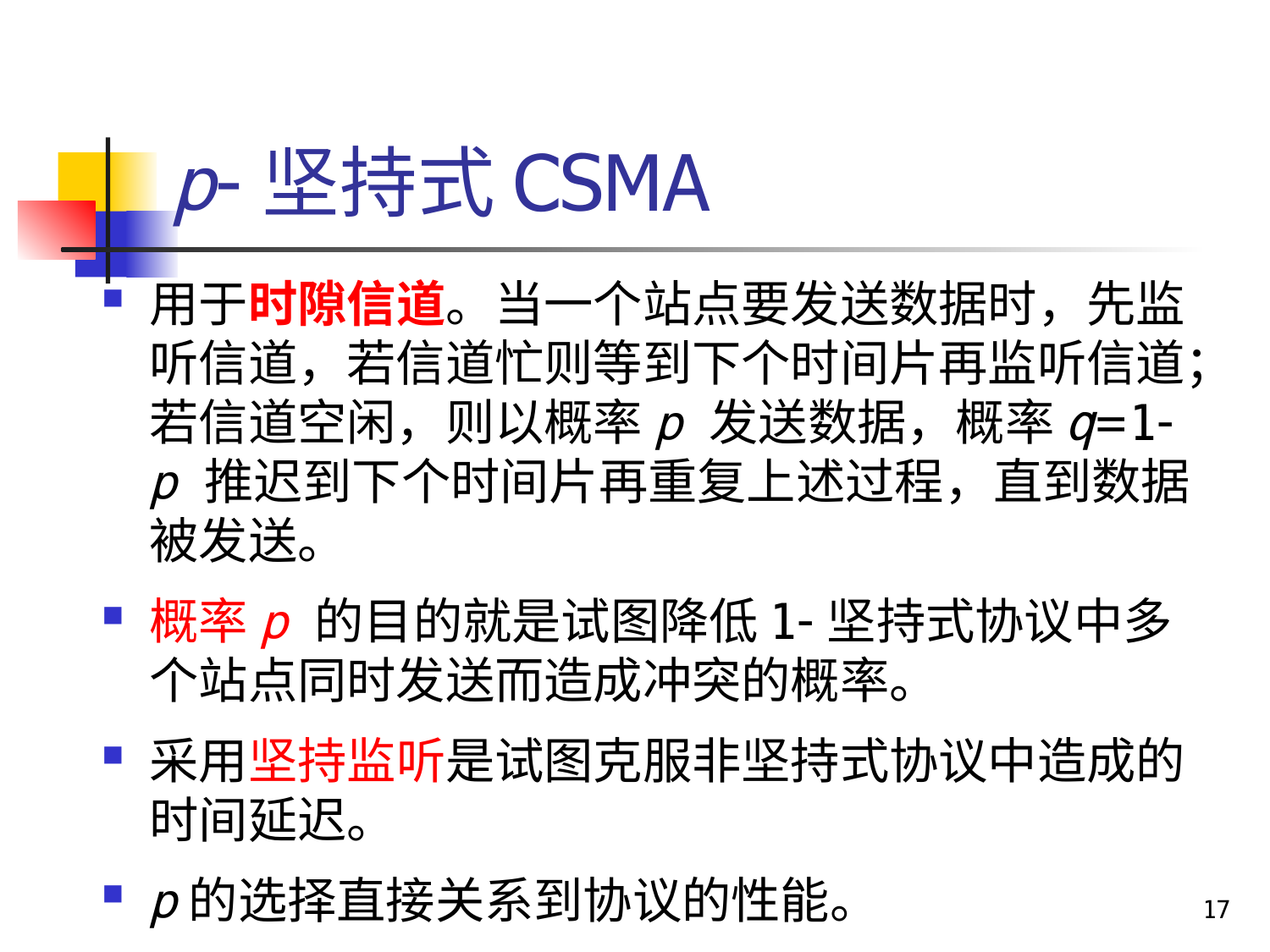

# p-坚持式CSMA
用于时隙信道。当一个站点要发送数据时，先监听信道，若信道忙则等到下个时间片再监听信道；若信道空闲，则以概率p 发送数据，概率q=1-p 推迟到下个时间片再重复上述过程，直到数据被发送。
概率p 的目的就是试图降低1-坚持式协议中多个站点同时发送而造成冲突的概率。
采用坚持监听是试图克服非坚持式协议中造成的时间延迟。
p的选择直接关系到协议的性能。
17